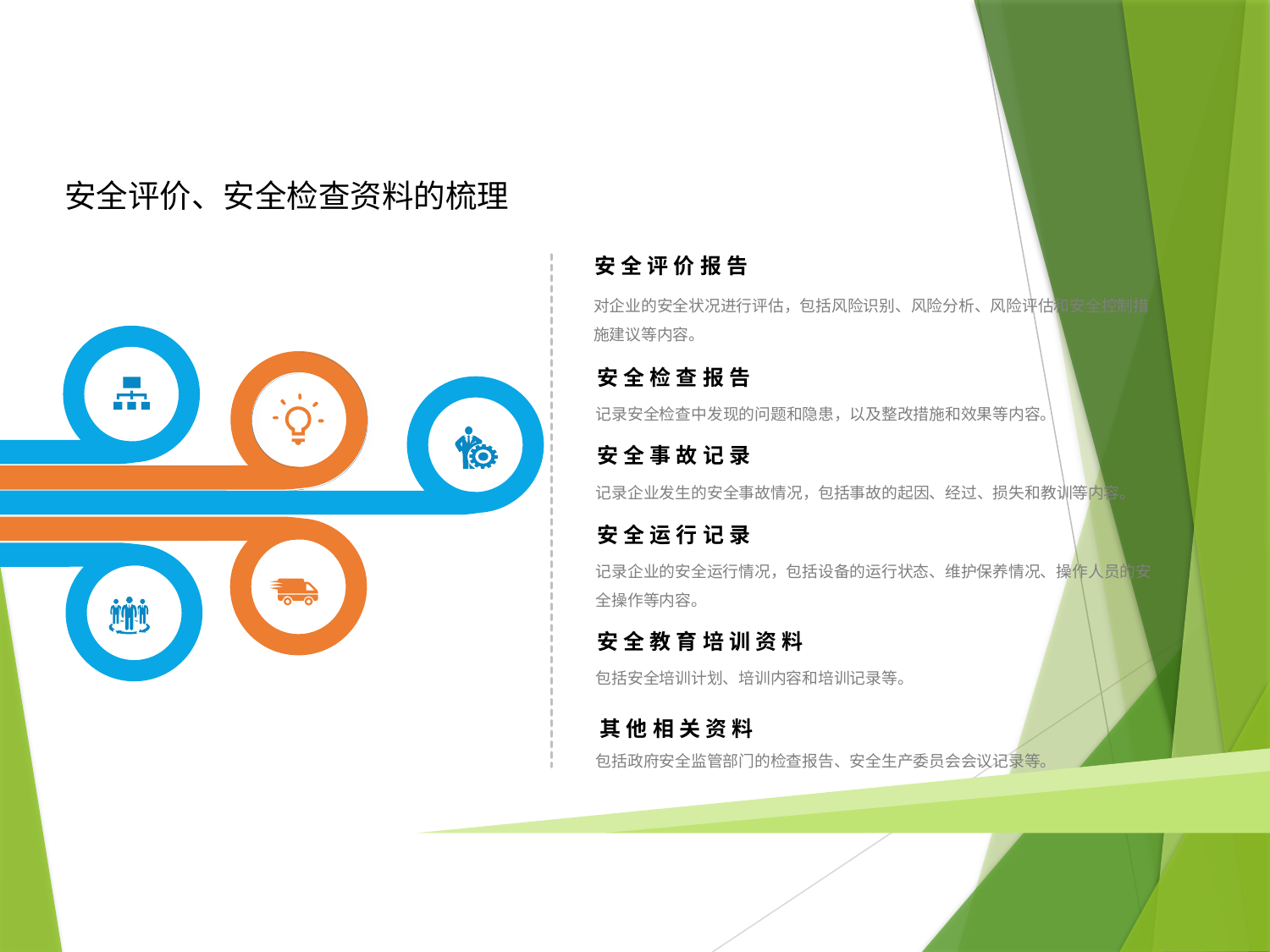

安全评价、安全检查资料的梳理
安全评价报告
对企业的安全状况进行评估，包括风险识别、风险分析、风险评估和安全控制措施建议等内容。

安全检查报告
记录安全检查中发现的问题和隐患，以及整改措施和效果等内容。

安全事故记录
记录企业发生的安全事故情况，包括事故的起因、经过、损失和教训等内容。
安全运行记录
记录企业的安全运行情况，包括设备的运行状态、维护保养情况、操作人员的安全操作等内容。

安全教育培训资料
包括安全培训计划、培训内容和培训记录等。
其他相关资料
包括政府安全监管部门的检查报告、安全生产委员会会议记录等。